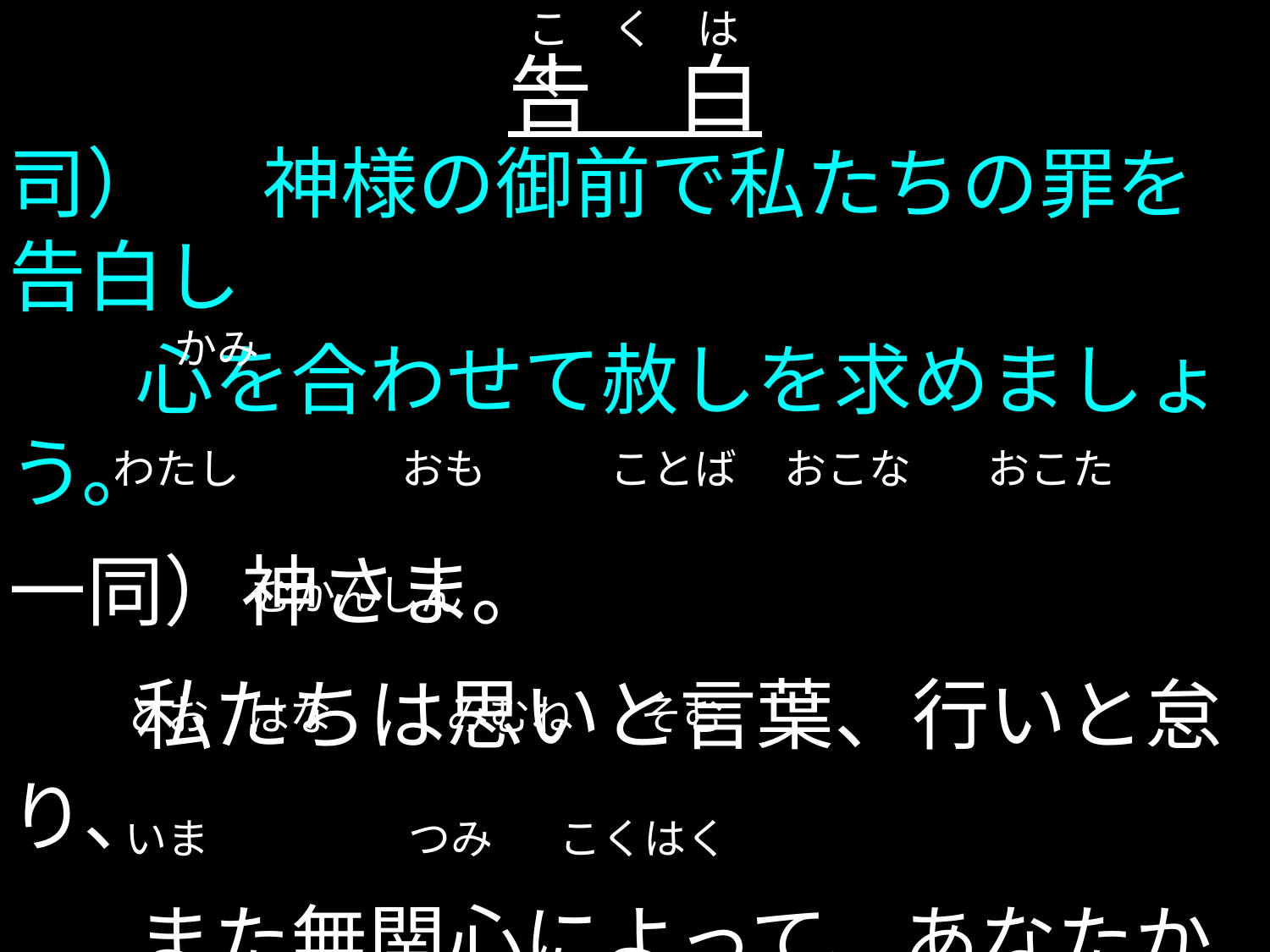

こ　く　は　く
# 告　白
司）	神様の御前で私たちの罪を告白し
	心を合わせて赦しを求めましょう。
一同）神さま。
	私たちは思いと言葉、行いと怠り、
	また無関心によって、あなたから
	遠く離れ、御旨に背いてきました。
	今、ここに罪を告白します。

                かみ
         わたし                 おも             ことば     おこな        おこた
                        むかんしん
            とお    はな            みむね       そむ
           いま                     つみ       こくはく